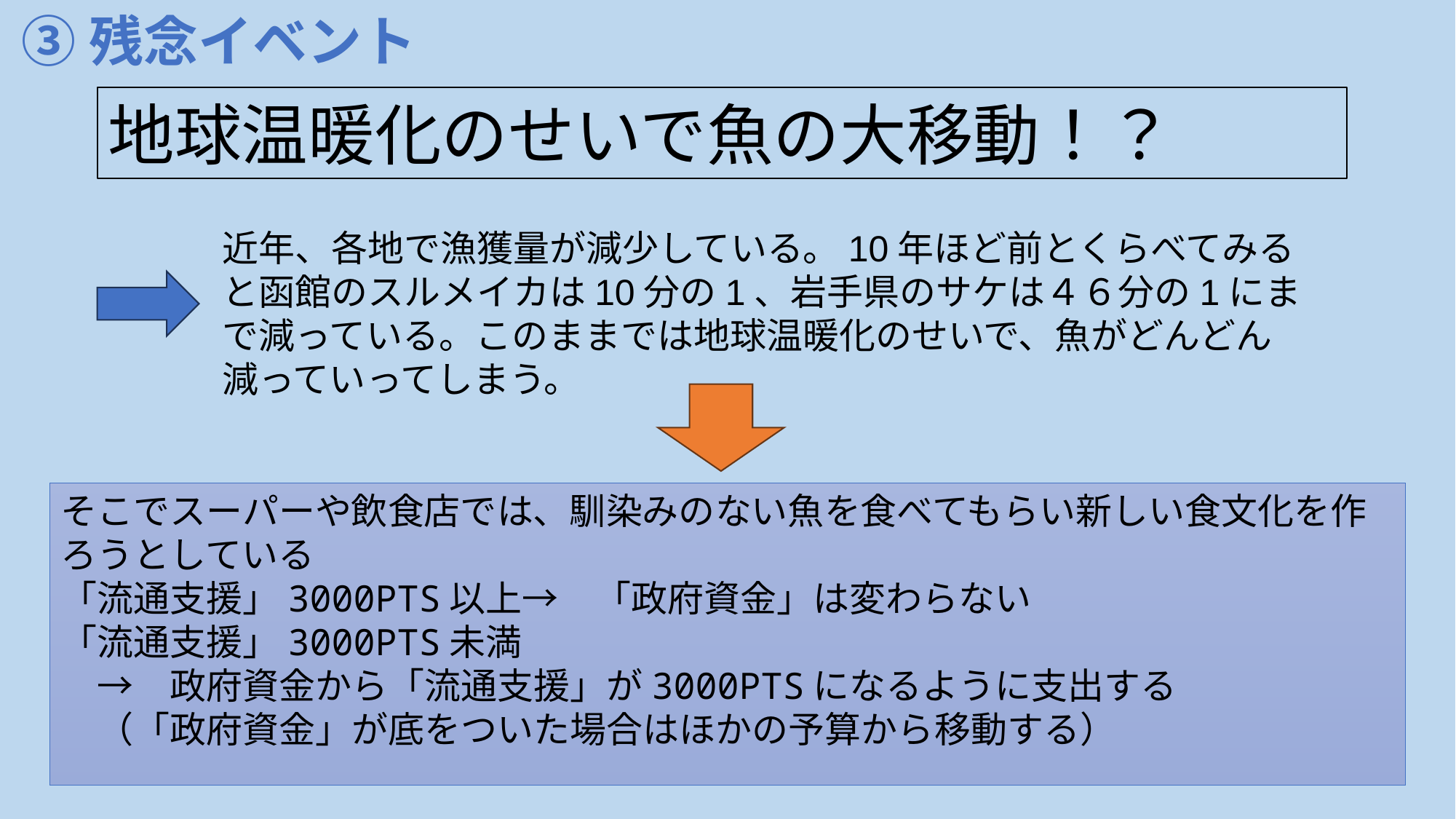

③残念イベント
地球温暖化のせいで魚の大移動！？
近年、各地で漁獲量が減少している。10年ほど前とくらべてみると函館のスルメイカは10分の1、岩手県のサケは４６分の1にまで減っている。このままでは地球温暖化のせいで、魚がどんどん減っていってしまう。

そこでスーパーや飲食店では、馴染みのない魚を食べてもらい新しい食文化を作ろうとしている
「流通支援」3000PTS以上→　「政府資金」は変わらない
「流通支援」3000PTS未満
　→　政府資金から「流通支援」が3000PTSになるように支出する
　（「政府資金」が底をついた場合はほかの予算から移動する）